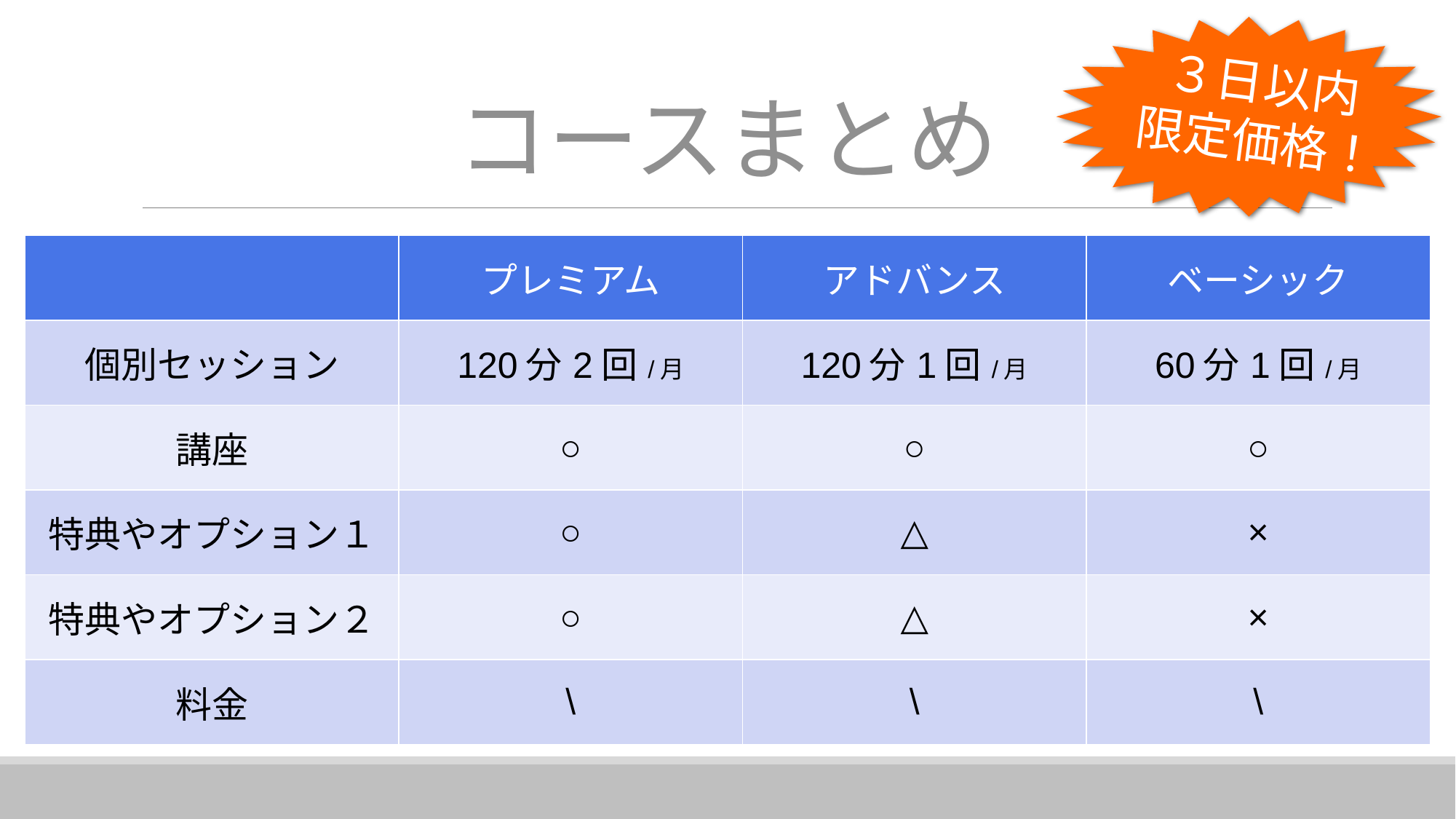

３日以内
限定価格！
コースまとめ
|  | プレミアム | アドバンス | ベーシック |
| --- | --- | --- | --- |
| 個別セッション | 120分2回/月 | 120分1回/月 | 60分1回/月 |
| 講座 | ○ | ○ | ○ |
| 特典やオプション１ | ○ | △ | × |
| 特典やオプション２ | ○ | △ | × |
| 料金 | \ | \ | \ |